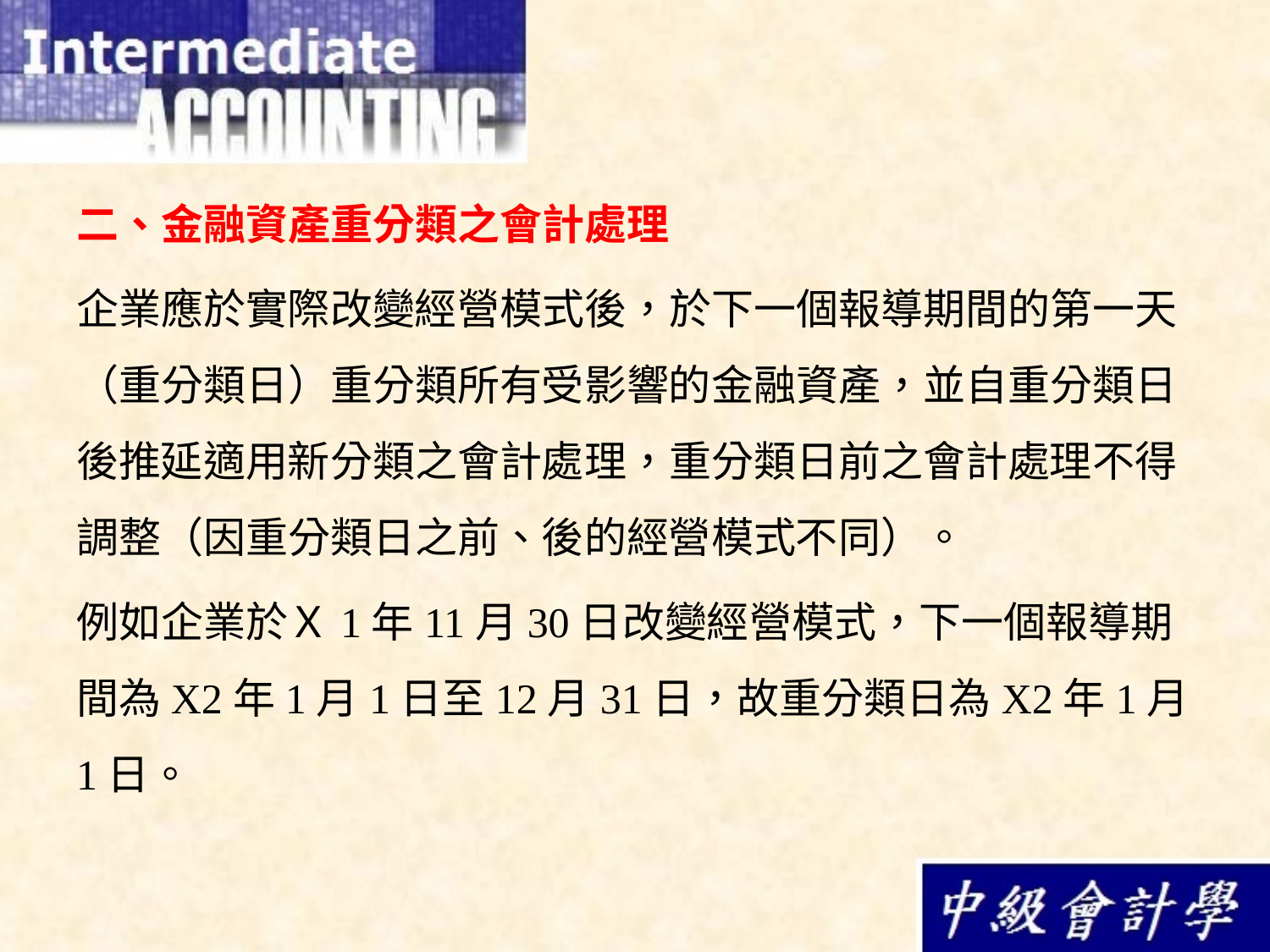

二、金融資產重分類之會計處理
企業應於實際改變經營模式後，於下一個報導期間的第一天（重分類日）重分類所有受影響的金融資產，並自重分類日後推延適用新分類之會計處理，重分類日前之會計處理不得調整（因重分類日之前、後的經營模式不同）。
例如企業於Ｘ1年11月30日改變經營模式，下一個報導期間為X2年1月1日至12月31日，故重分類日為X2年1月1日。